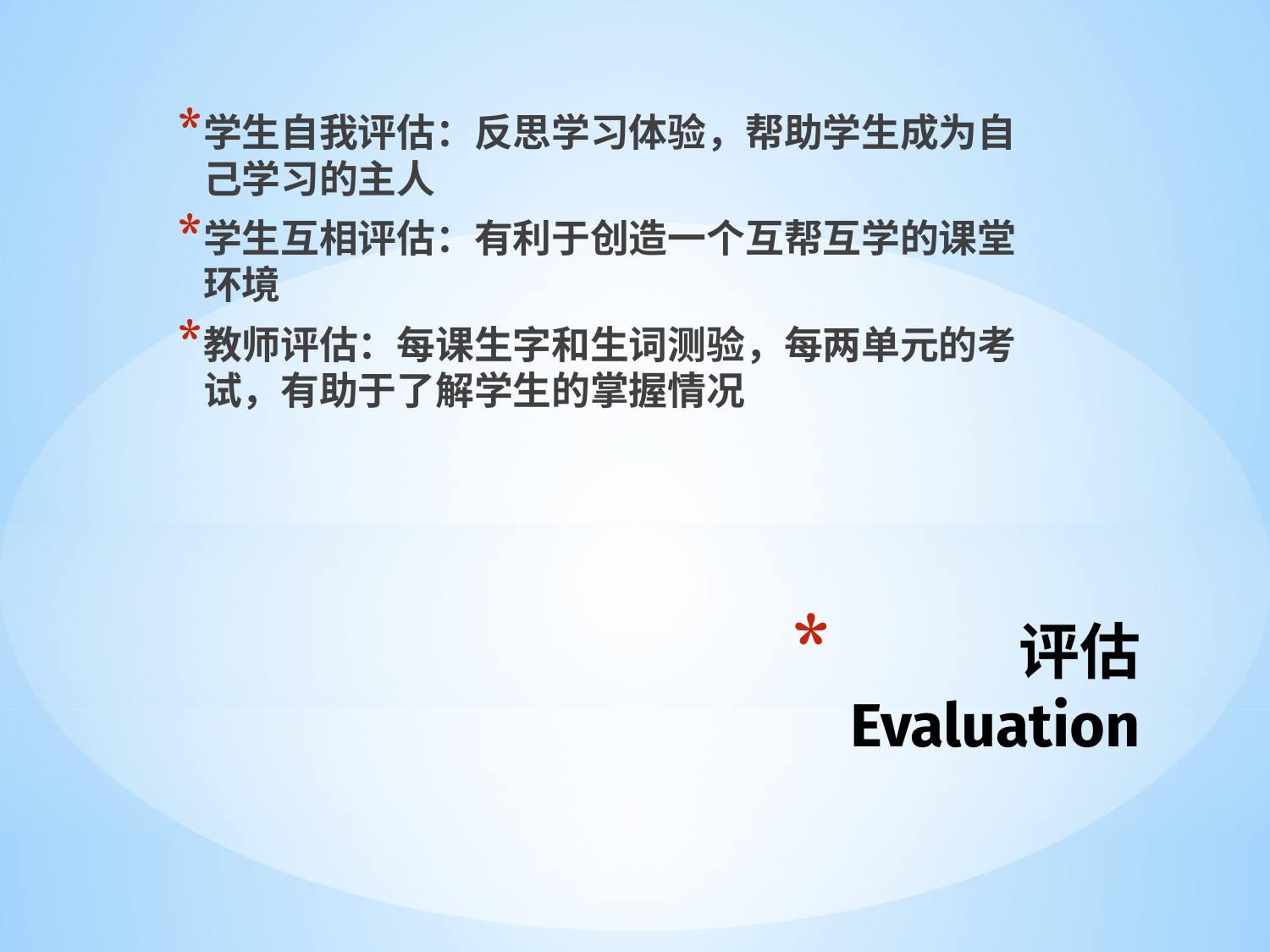

学生自我评估：反思学习体验，帮助学生成为自己学习的主人
学生互相评估：有利于创造一个互帮互学的课堂环境
教师评估：每课生字和生词测验，每两单元的考试，有助于了解学生的掌握情况
# 评估 Evaluation